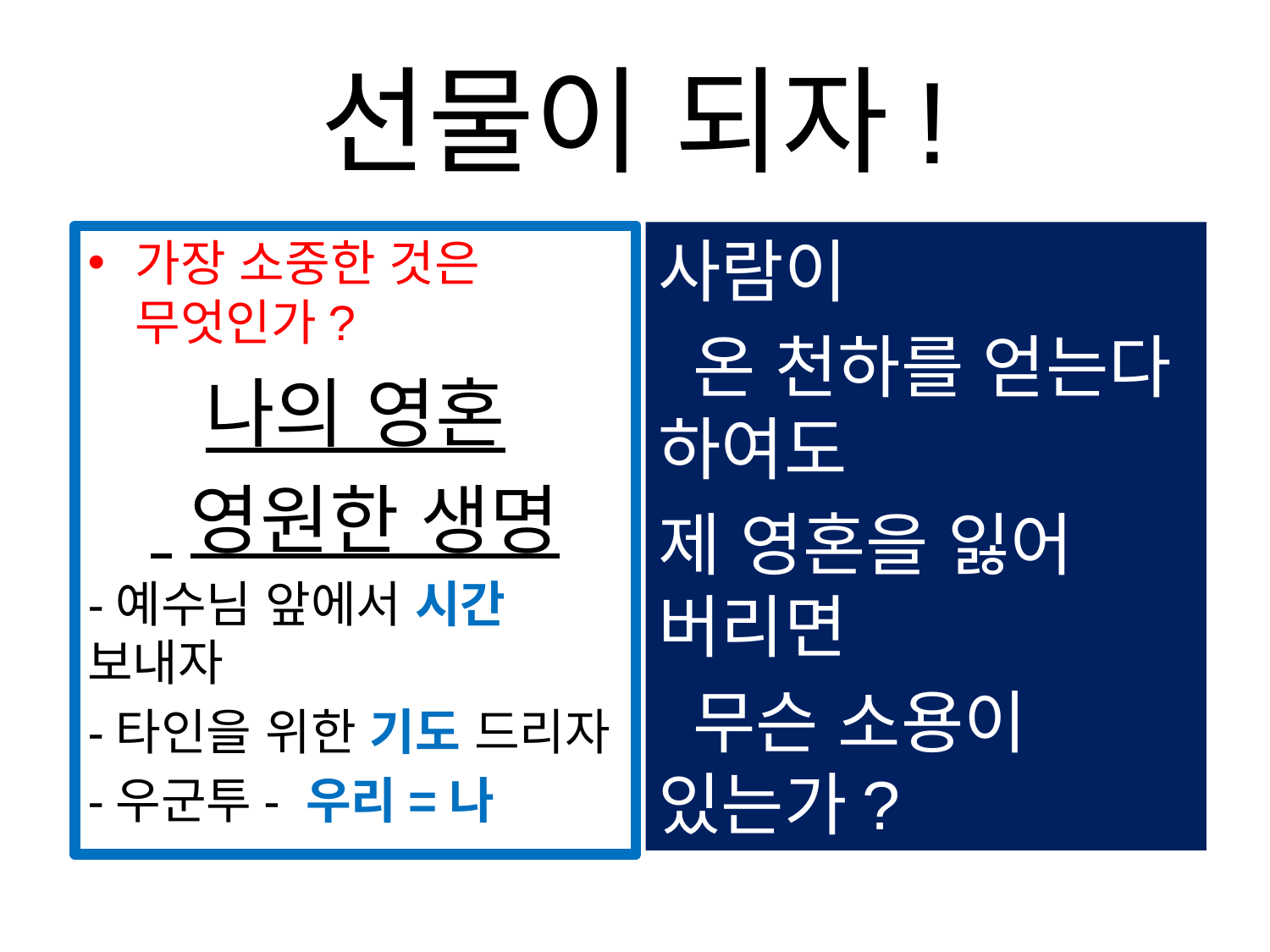

# 선물이 되자!
사람이
 온 천하를 얻는다 하여도
제 영혼을 잃어 버리면
 무슨 소용이 있는가?
가장 소중한 것은 무엇인가?
나의 영혼
 영원한 생명
-예수님 앞에서 시간 보내자
-타인을 위한 기도 드리자
-우군투- 우리=나